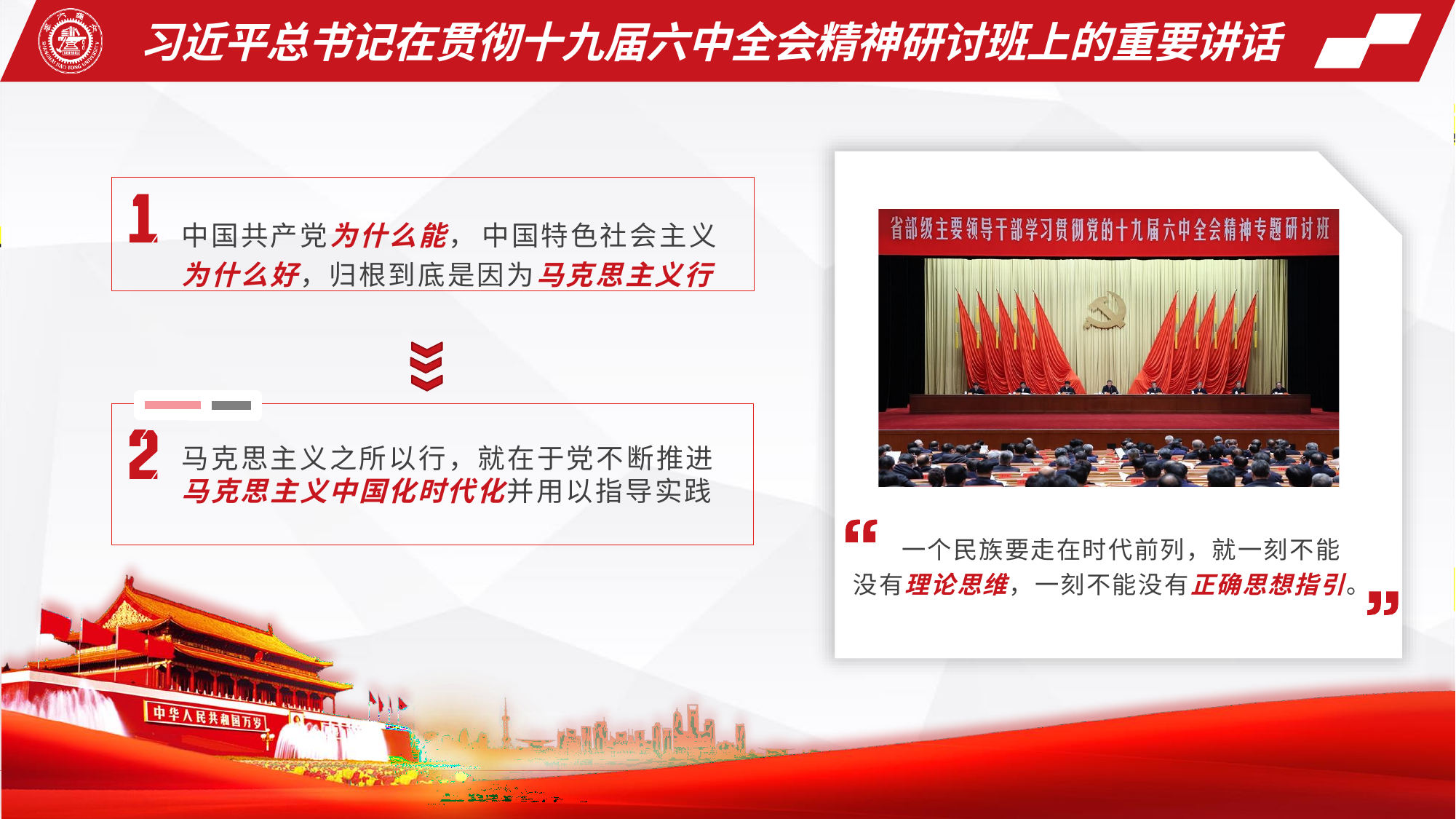

# 习近平总书记在贯彻十九届六中全会精神研讨班上的重要讲话

中国共产党为什么能， 中国特色社会主义
为什么好，归根到底是因为马克思主义行

马克思主义之所以行，就在于党不断推进
马克思主义中国化时代化并用以指导实践
一个民族要走在时代前列，就一刻不能 没有理论思维，一刻不能没有正确思想指引。